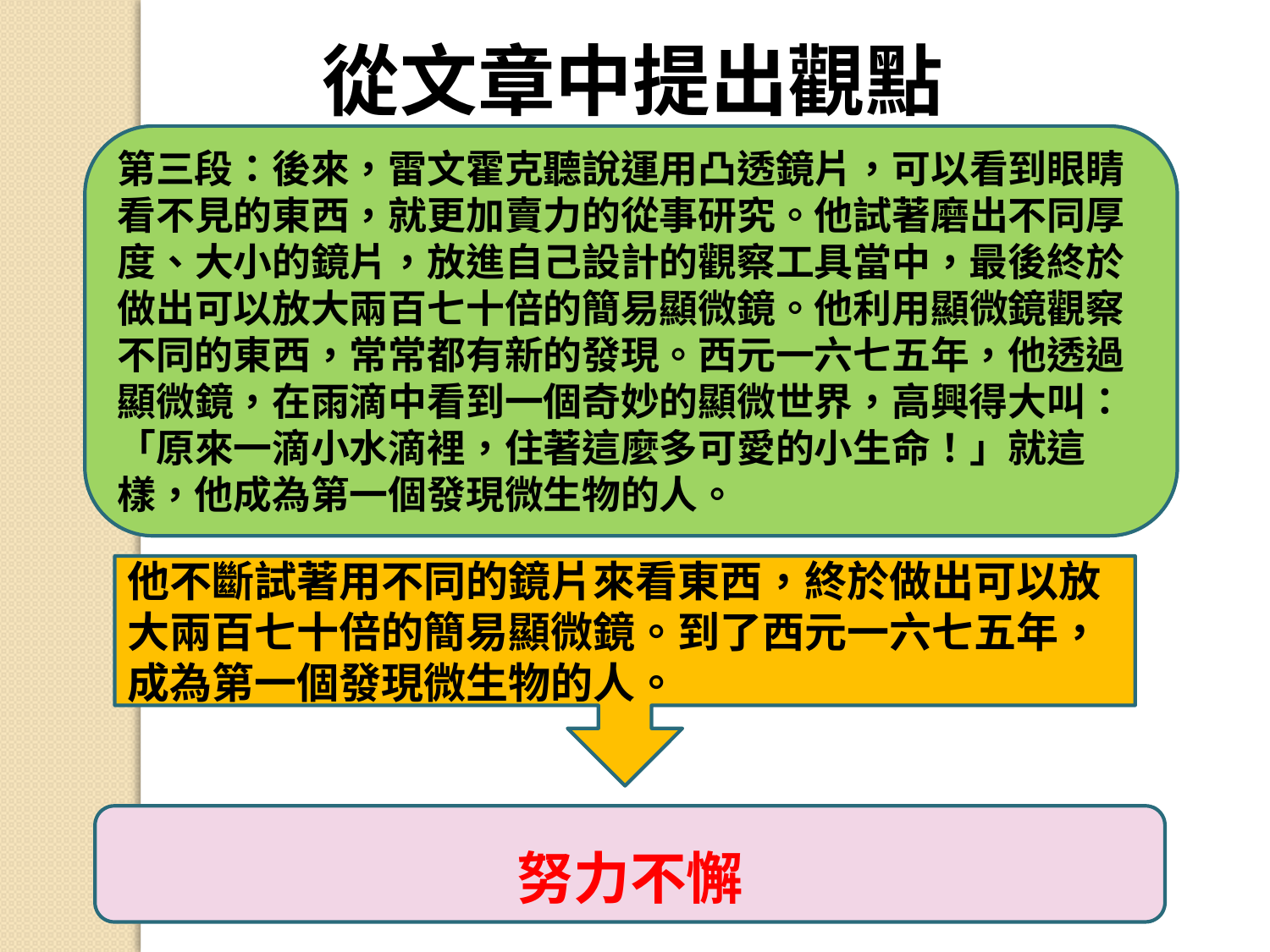

從文章中提出觀點

第三段：後來，雷文霍克聽說運用凸透鏡片，可以看到眼睛看不見的東西，就更加賣力的從事研究。他試著磨出不同厚度、大小的鏡片，放進自己設計的觀察工具當中，最後終於做出可以放大兩百七十倍的簡易顯微鏡。他利用顯微鏡觀察不同的東西，常常都有新的發現。西元一六七五年，他透過顯微鏡，在雨滴中看到一個奇妙的顯微世界，高興得大叫：「原來一滴小水滴裡，住著這麼多可愛的小生命！」就這樣，他成為第一個發現微生物的人。

他不斷試著用不同的鏡片來看東西，終於做出可以放大兩百七十倍的簡易顯微鏡。到了西元一六七五年，成為第一個發現微生物的人。

努力不懈